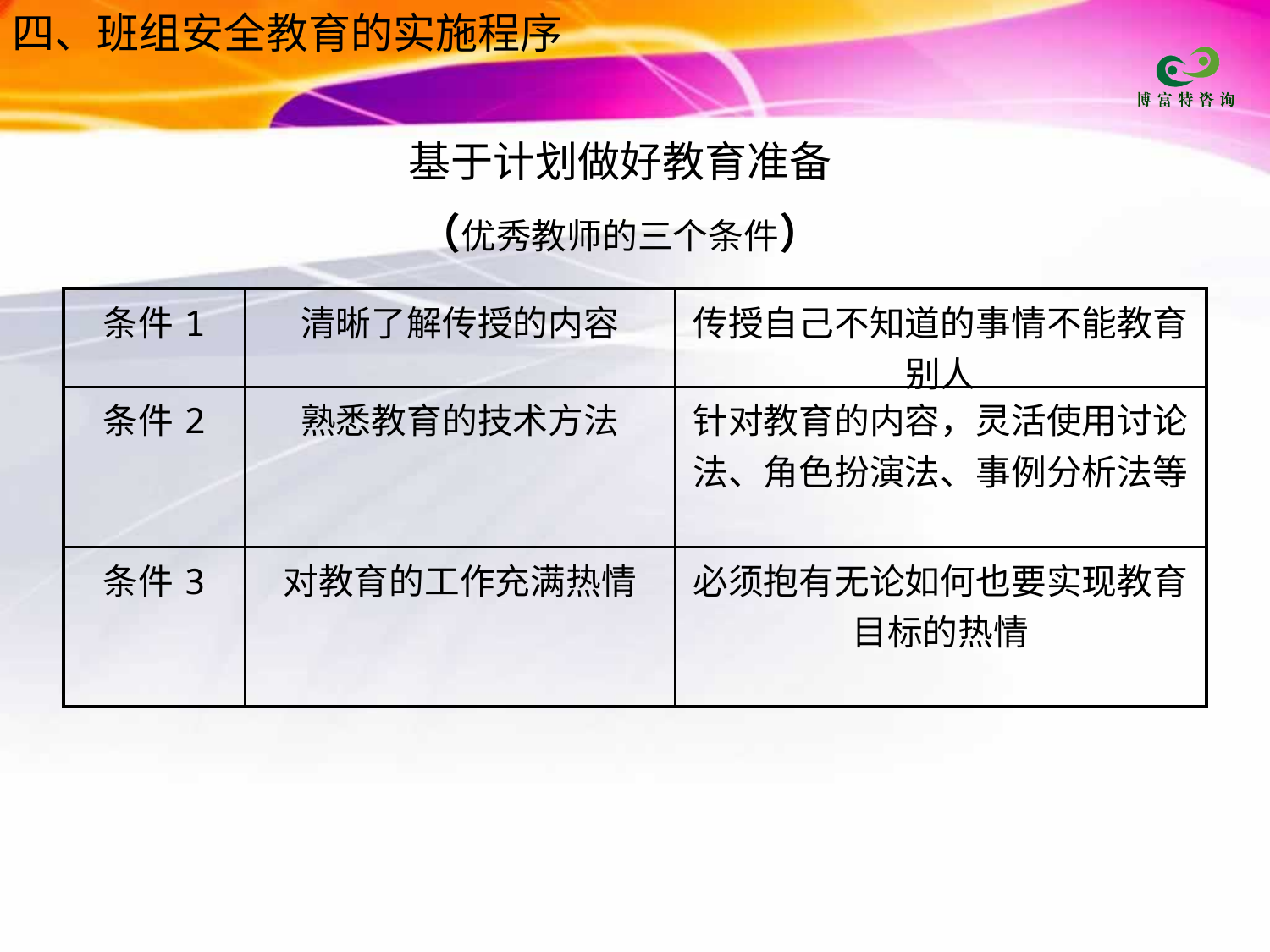

四、班组安全教育的实施程序
基于计划做好教育准备
（优秀教师的三个条件）
| 条件1 | 清晰了解传授的内容 | 传授自己不知道的事情不能教育别人 |
| --- | --- | --- |
| 条件2 | 熟悉教育的技术方法 | 针对教育的内容，灵活使用讨论法、角色扮演法、事例分析法等 |
| 条件3 | 对教育的工作充满热情 | 必须抱有无论如何也要实现教育目标的热情 |